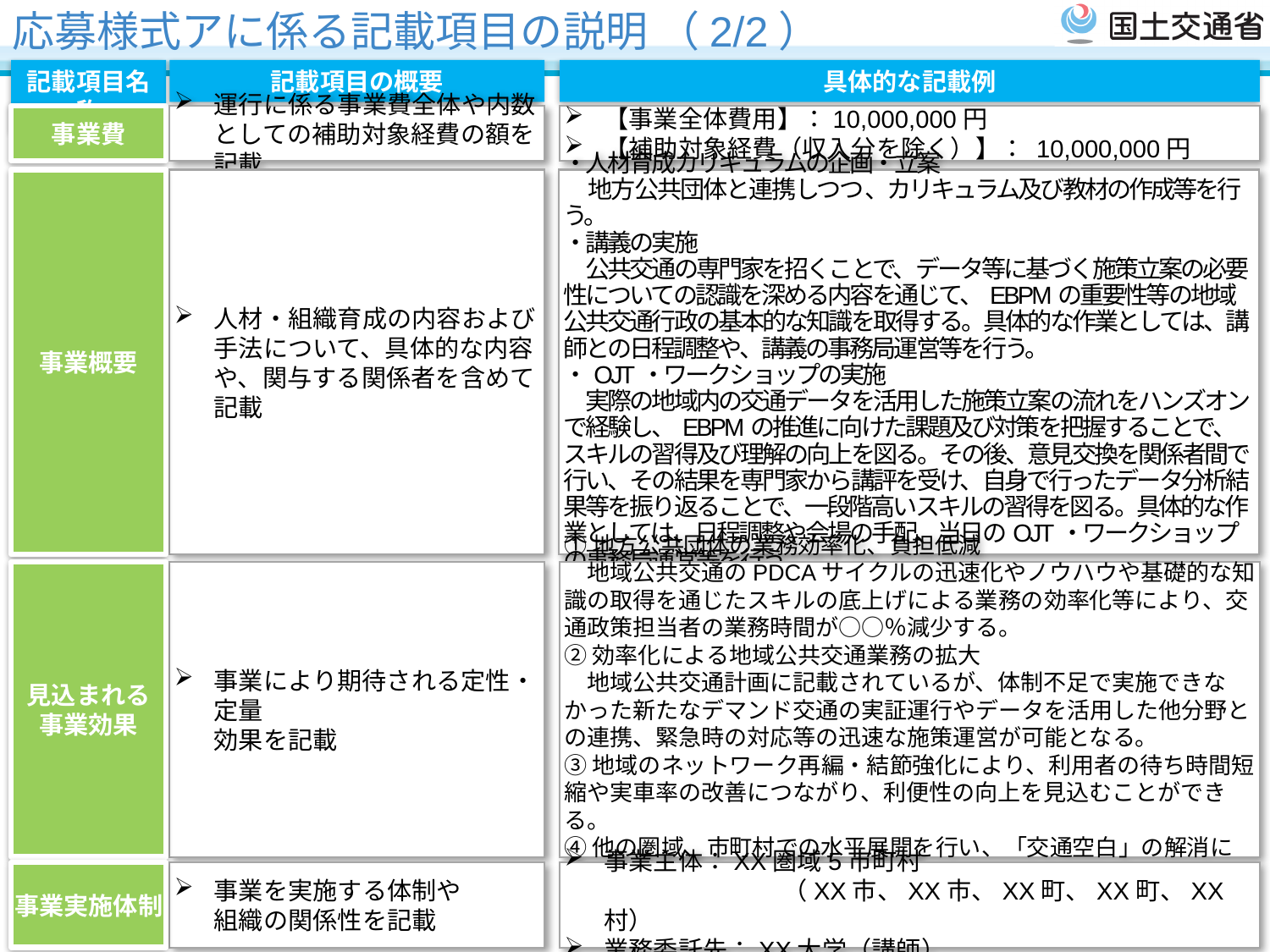

応募様式アに係る記載項目の説明 （2/2）
記載項目名称
記載項目の概要
具体的な記載例
事業費
運行に係る事業費全体や内数としての補助対象経費の額を記載
【事業全体費用】：10,000,000円
【補助対象経費（収入分を除く）】： 10,000,000円
事業概要
人材・組織育成の内容および手法について、具体的な内容や、関与する関係者を含めて記載
・人材育成カリキュラムの企画・立案
　地方公共団体と連携しつつ、カリキュラム及び教材の作成等を行う。
・講義の実施
　公共交通の専門家を招くことで、データ等に基づく施策立案の必要性についての認識を深める内容を通じて、EBPMの重要性等の地域公共交通行政の基本的な知識を取得する。具体的な作業としては、講師との日程調整や、講義の事務局運営等を行う。
・OJT・ワークショップの実施
　実際の地域内の交通データを活用した施策立案の流れをハンズオンで経験し、EBPMの推進に向けた課題及び対策を把握することで、スキルの習得及び理解の向上を図る。その後、意見交換を関係者間で行い、その結果を専門家から講評を受け、自身で行ったデータ分析結果等を振り返ることで、一段階高いスキルの習得を図る。具体的な作業としては、日程調整や会場の手配、当日のOJT・ワークショップの事務局運営等を行う。
見込まれる
事業効果
事業により期待される定性・定量
効果を記載
①地方公共団体の業務効率化、負担低減
　地域公共交通のPDCAサイクルの迅速化やノウハウや基礎的な知識の取得を通じたスキルの底上げによる業務の効率化等により、交通政策担当者の業務時間が○○％減少する。
②効率化による地域公共交通業務の拡大
　地域公共交通計画に記載されているが、体制不足で実施できなかった新たなデマンド交通の実証運行やデータを活用した他分野との連携、緊急時の対応等の迅速な施策運営が可能となる。
③地域のネットワーク再編・結節強化により、利用者の待ち時間短縮や実車率の改善につながり、利便性の向上を見込むことができる。
④他の圏域、市町村での水平展開を行い、「交通空白」の解消に資する。
事業主体：XX圏域5市町村
 　　　　　　　（XX市、XX市、XX町、XX町、XX村）
業務委託先：XX大学（講師）
事業実施体制
事業を実施する体制や
組織の関係性を記載